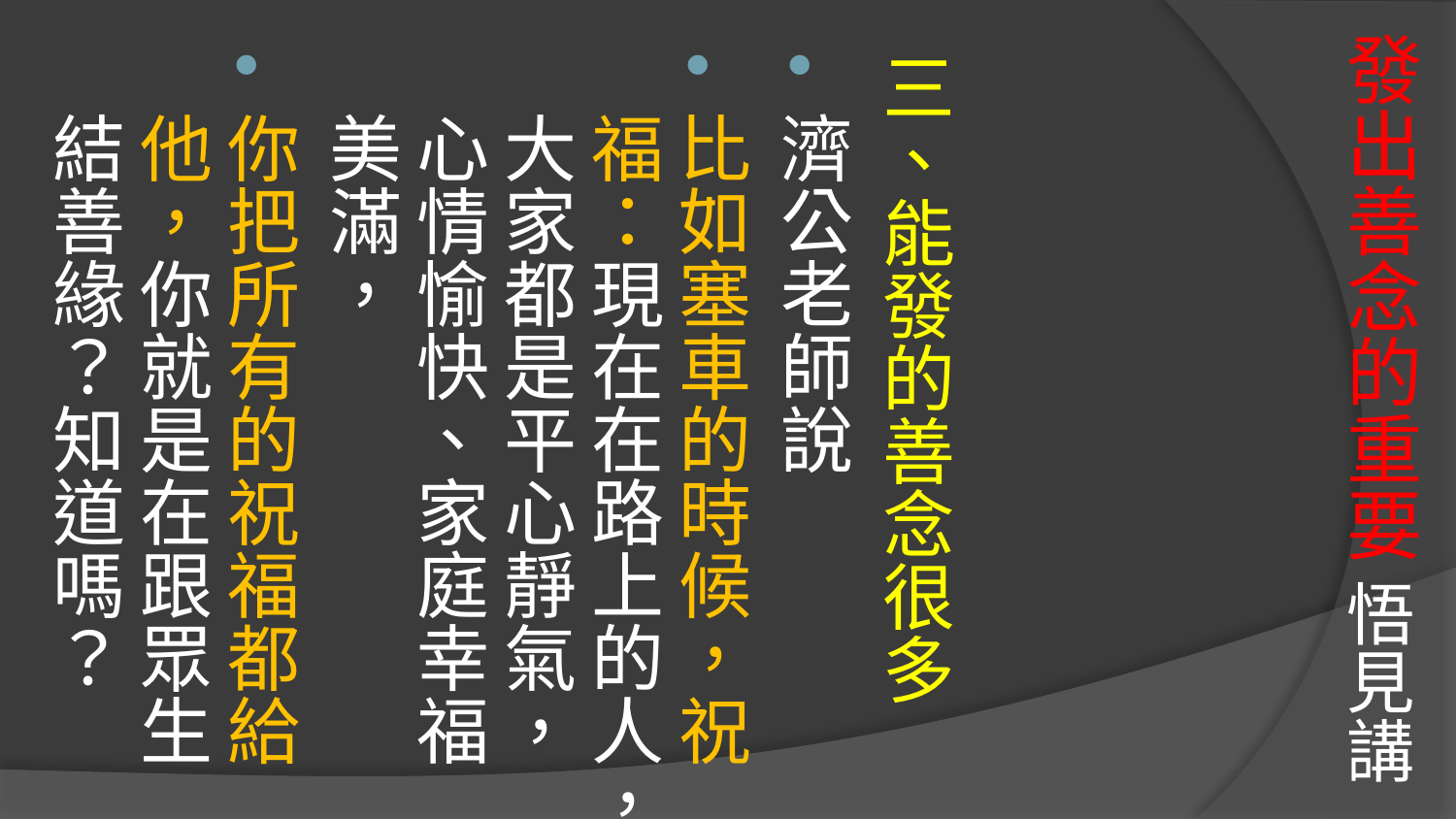

# 發出善念的重要 悟見講
三、能發的善念很多
濟公老師說
比如塞車的時候，祝福：現在在路上的人，大家都是平心靜氣，心情愉快、家庭幸福美滿，
你把所有的祝福都給他，你就是在跟眾生結善緣？知道嗎？